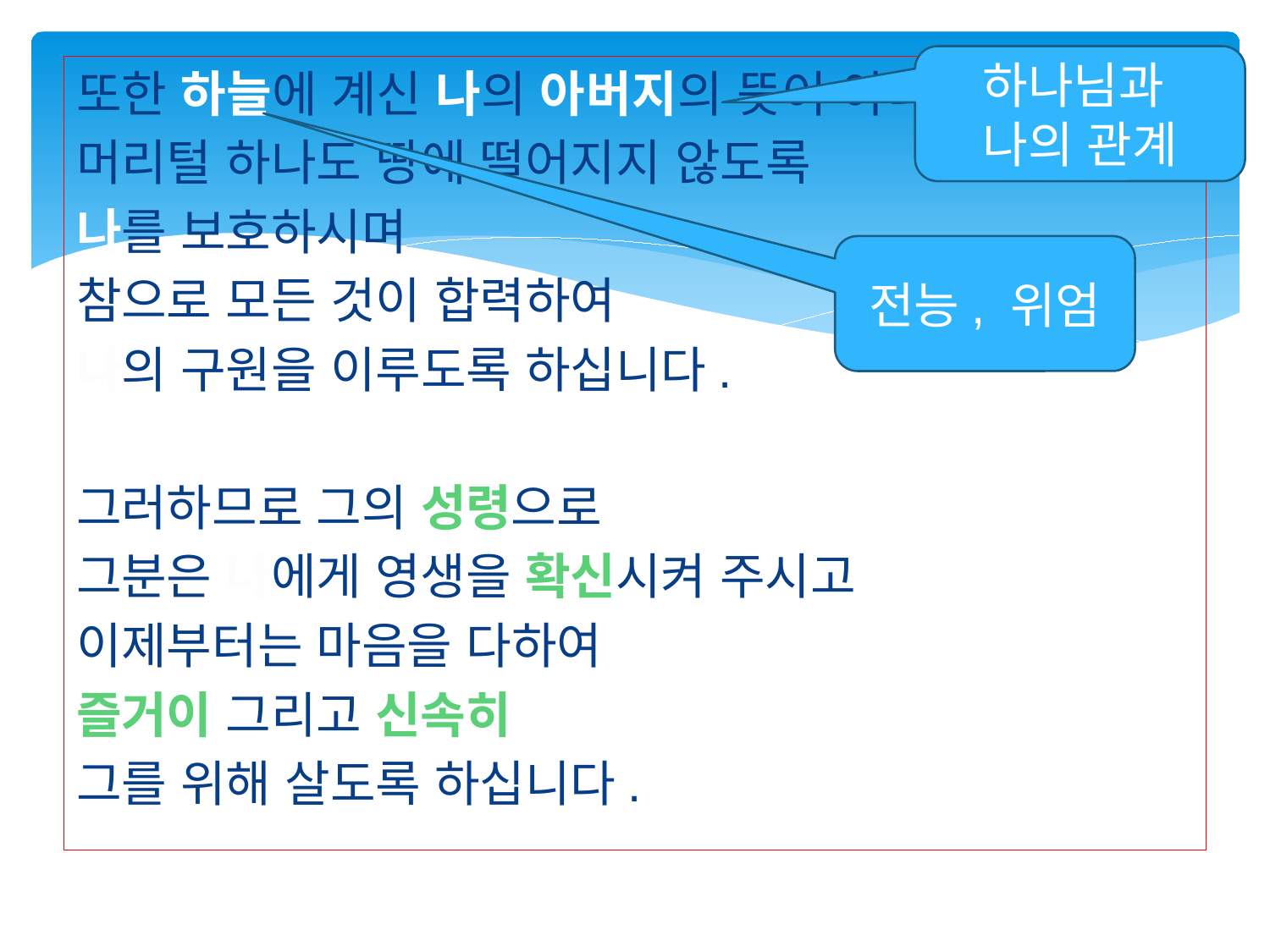

하나님과
나의 관계
또한 하늘에 계신 나의 아버지의 뜻이 아니면
머리털 하나도 땅에 떨어지지 않도록
나를 보호하시며
참으로 모든 것이 합력하여
나의 구원을 이루도록 하십니다.

그러하므로 그의 성령으로
그분은 나에게 영생을 확신시켜 주시고
이제부터는 마음을 다하여
즐거이 그리고 신속히
그를 위해 살도록 하십니다.
전능, 위엄